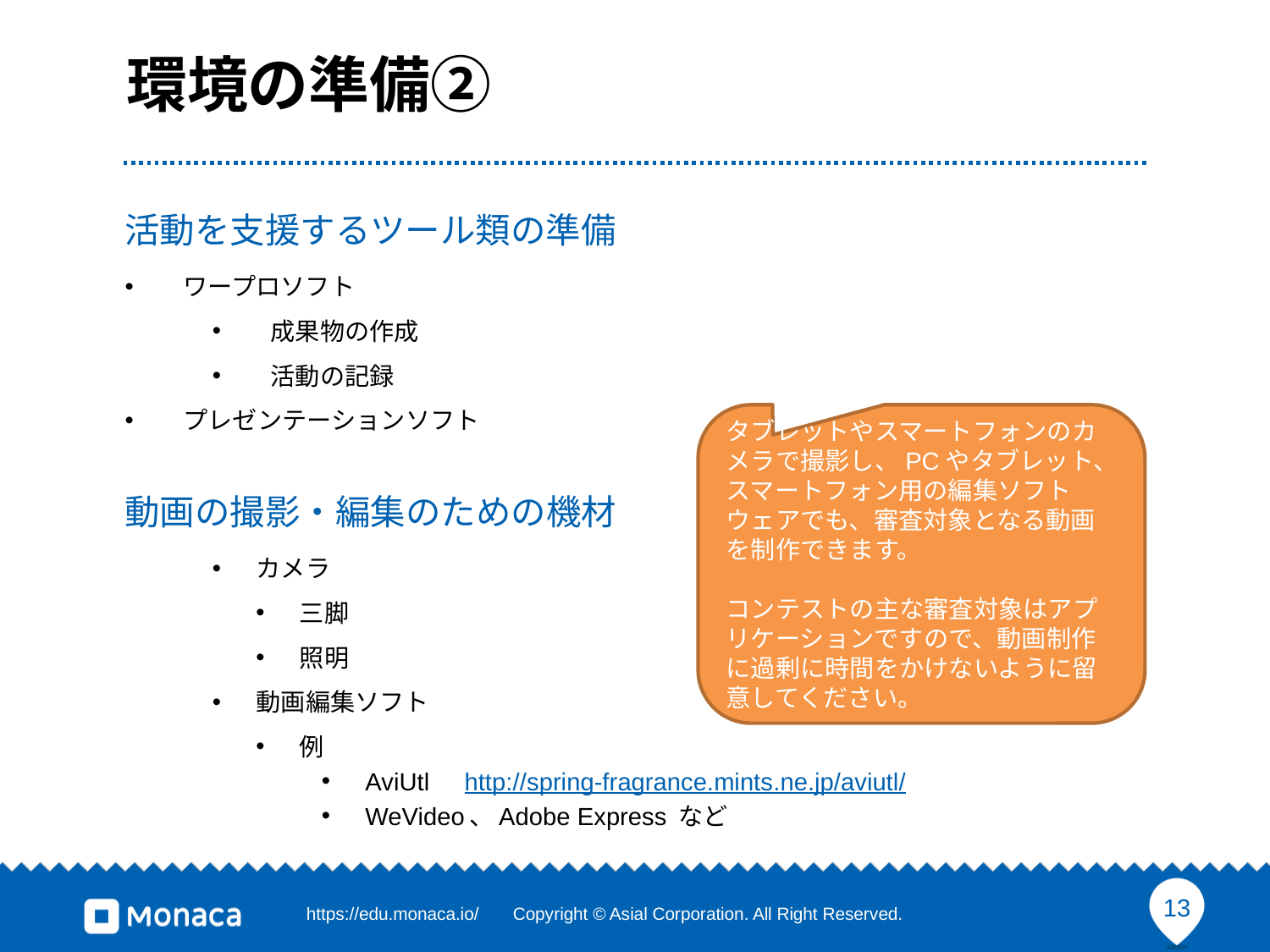

# 環境の準備②
活動を支援するツール類の準備
ワープロソフト
成果物の作成
活動の記録
プレゼンテーションソフト

動画の撮影・編集のための機材
カメラ
三脚
照明
動画編集ソフト
例
AviUtl	http://spring-fragrance.mints.ne.jp/aviutl/
WeVideo、Adobe Express など

タブレットやスマートフォンのカメラで撮影し、PCやタブレット、スマートフォン用の編集ソフトウェアでも、審査対象となる動画を制作できます。

コンテストの主な審査対象はアプリケーションですので、動画制作に過剰に時間をかけないように留意してください。